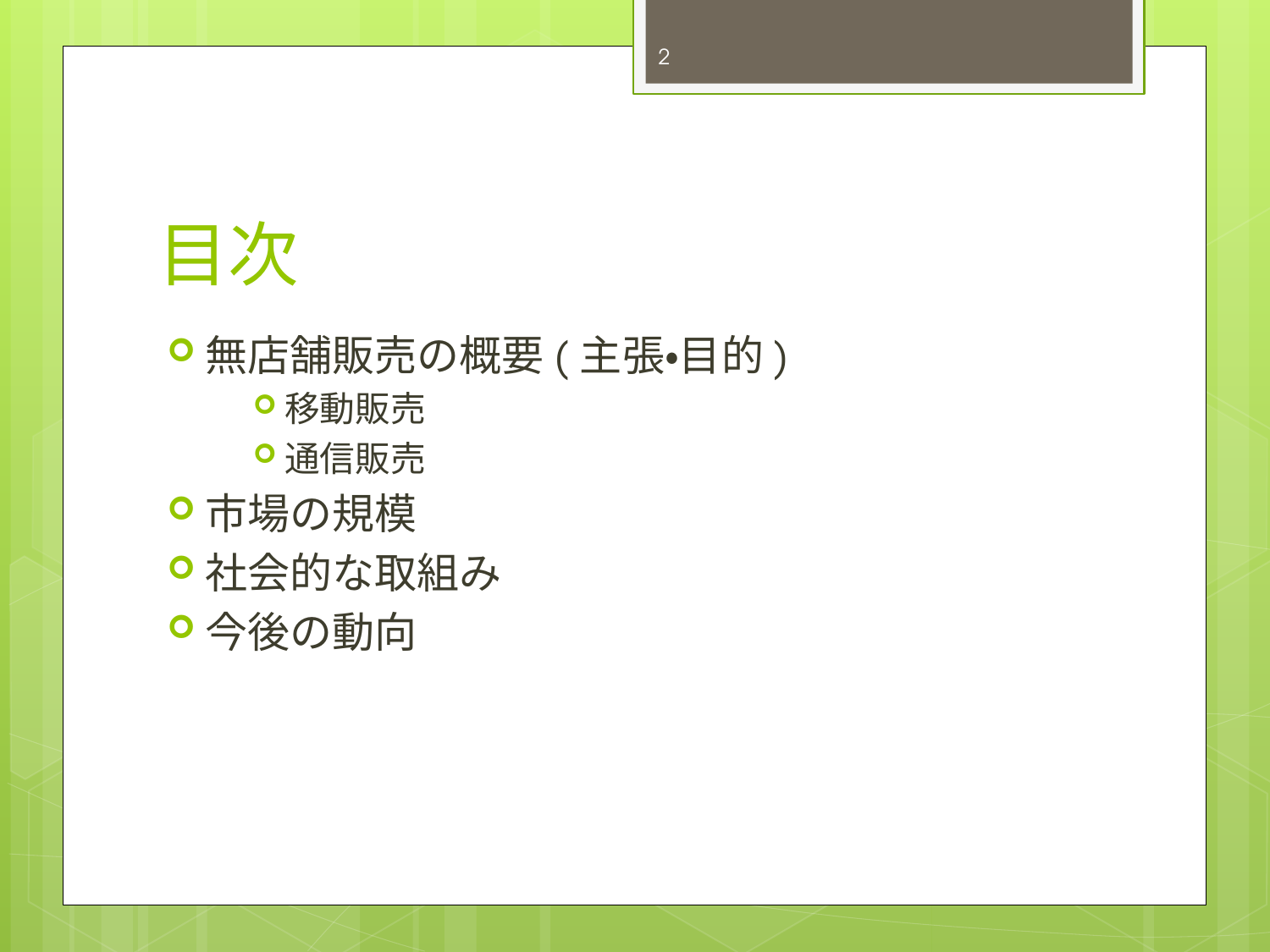

2
# 目次
無店舗販売の概要(主張・目的)
移動販売
通信販売
市場の規模
社会的な取組み
今後の動向